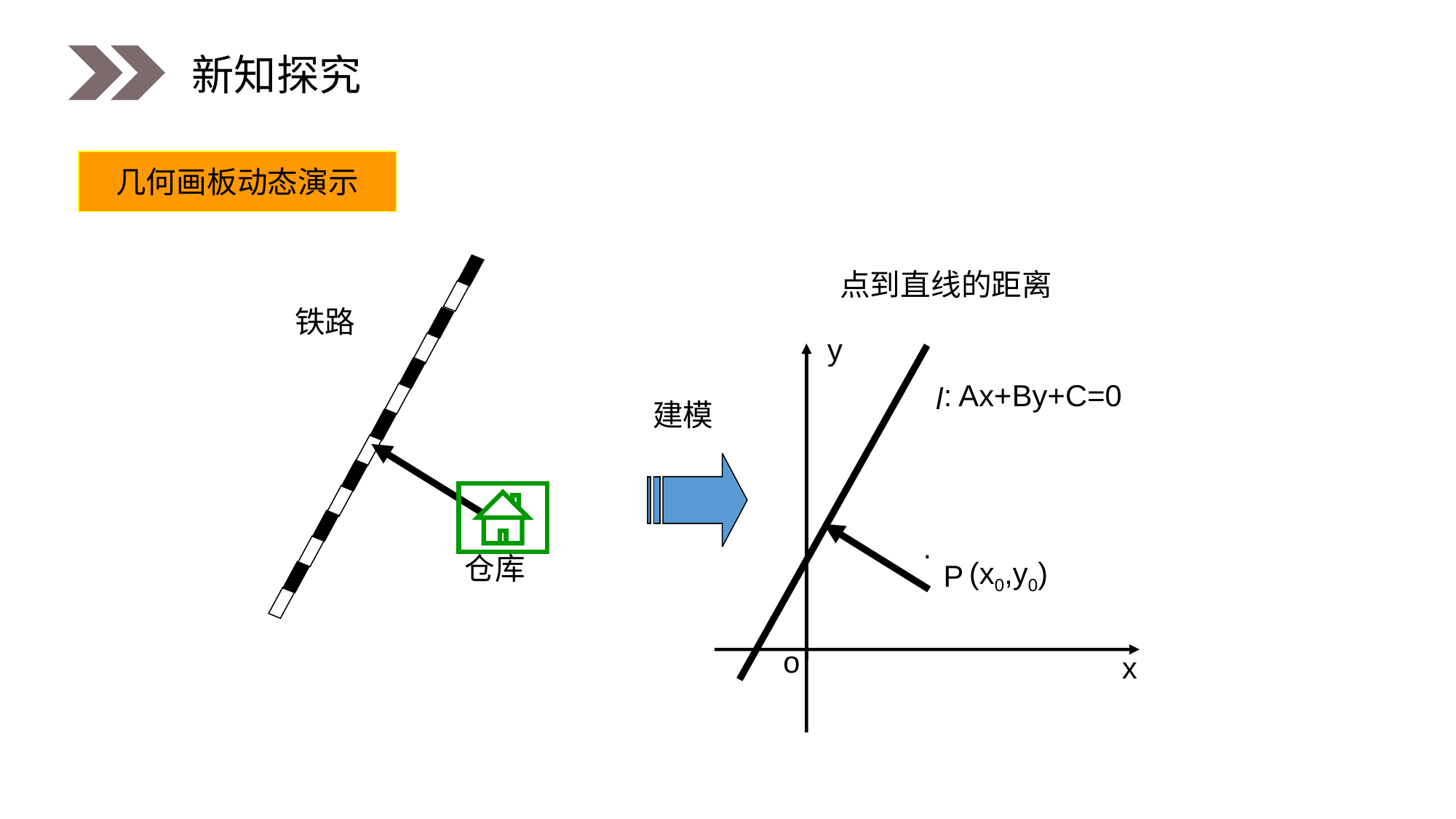

新知探究
几何画板动态演示
点到直线的距离
y

o
x

: Ax+By+C=0
l
.

(x0,y0)
P
建模

铁路

仓库